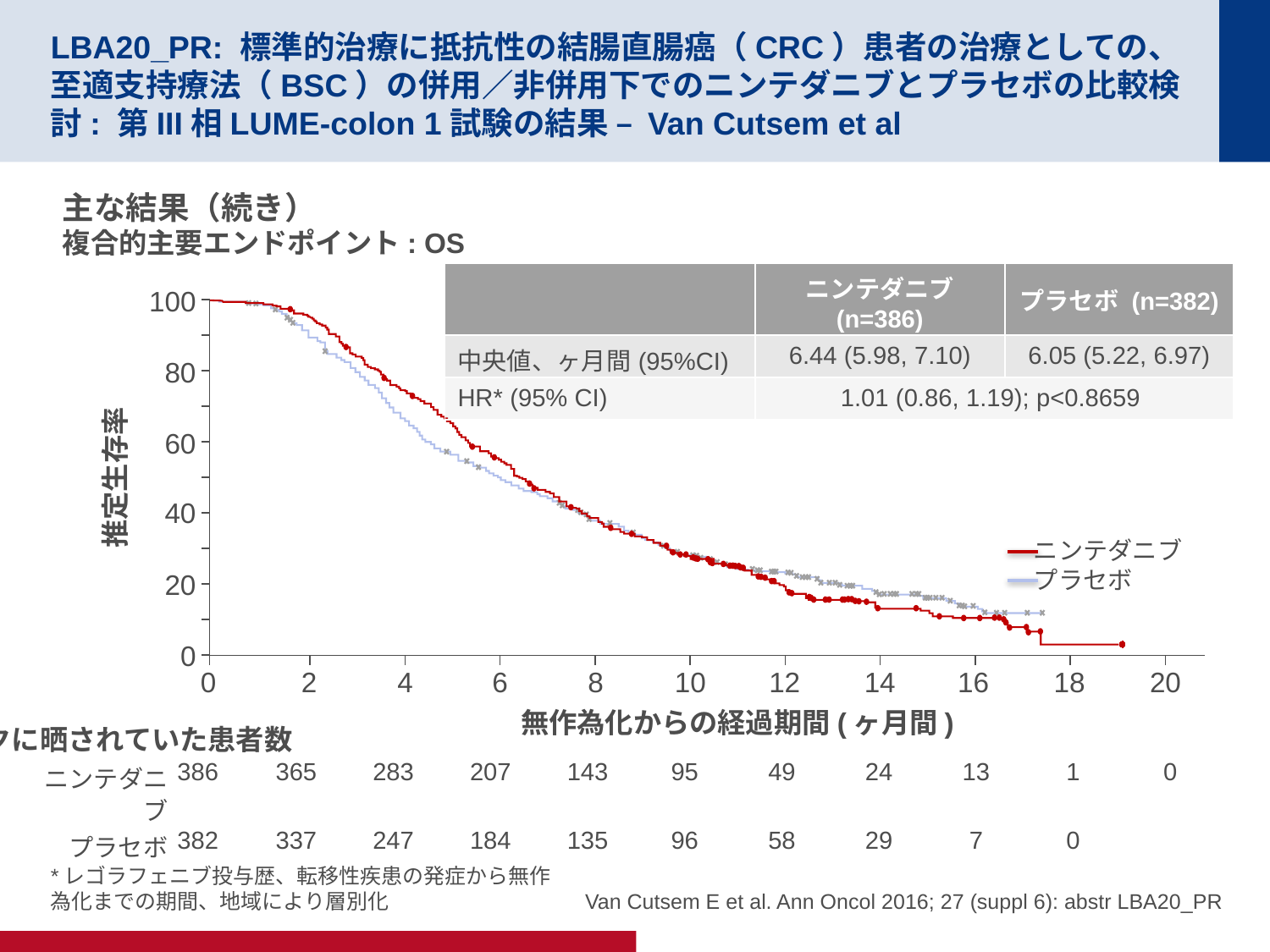

# LBA20_PR: 標準的治療に抵抗性の結腸直腸癌（CRC）患者の治療としての、至適支持療法（BSC）の併用／非併用下でのニンテダニブとプラセボの比較検討: 第III相LUME-colon 1試験の結果 – Van Cutsem et al
主な結果（続き）
複合的主要エンドポイント: OS
|  | ニンテダニブ (n=386) | プラセボ (n=382) |
| --- | --- | --- |
| 中央値、ヶ月間(95%CI) | 6.44 (5.98, 7.10) | 6.05 (5.22, 6.97) |
| HR\* (95% CI) | 1.01 (0.86, 1.19); p<0.8659 |  |
100
80
60
40
20
0

推定生存率
ニンテダニブ
プラセボ
0
2
4
6
8
10
12
14
16
18
20
無作為化からの経過期間(ヶ月間)
リスクに晒されていた患者数
| ニンテダニブ | 386 | 365 | 283 | 207 | 143 | 95 | 49 | 24 | 13 | 1 | 0 |
| --- | --- | --- | --- | --- | --- | --- | --- | --- | --- | --- | --- |
| プラセボ | 382 | 337 | 247 | 184 | 135 | 96 | 58 | 29 | 7 | 0 |  |
Van Cutsem E et al. Ann Oncol 2016; 27 (suppl 6): abstr LBA20_PR
*レゴラフェニブ投与歴、転移性疾患の発症から無作為化までの期間、地域により層別化